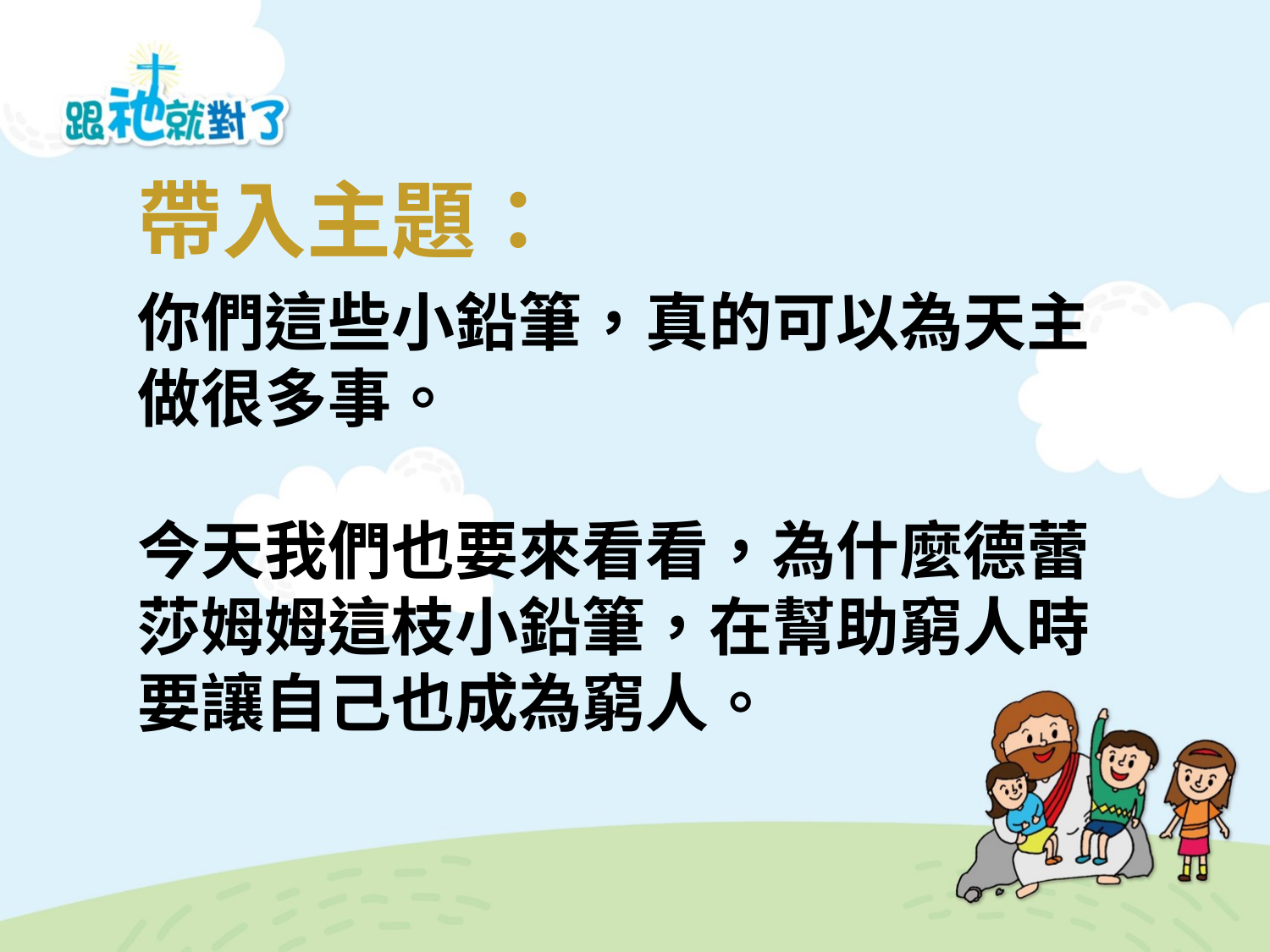

帶入主題：
你們這些小鉛筆，真的可以為天主做很多事。

今天我們也要來看看，為什麼德蕾莎姆姆這枝小鉛筆，在幫助窮人時要讓自己也成為窮人。